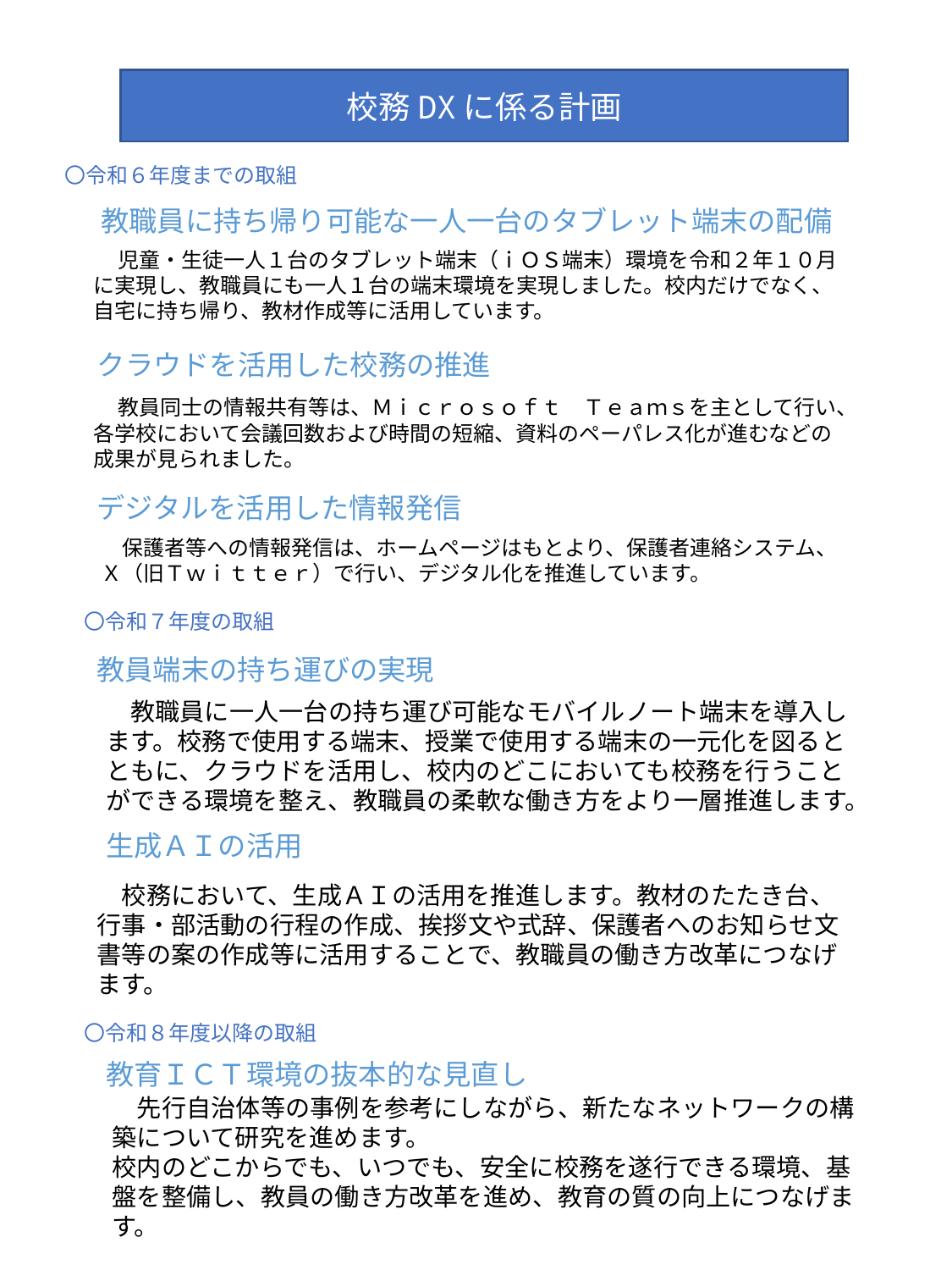

校務DXに係る計画
〇令和６年度までの取組
教職員に持ち帰り可能な一人一台のタブレット端末の配備
　児童・生徒一人１台のタブレット端末（ｉＯＳ端末）環境を令和２年１０月に実現し、教職員にも一人１台の端末環境を実現しました。校内だけでなく、自宅に持ち帰り、教材作成等に活用しています。
クラウドを活用した校務の推進
　教員同士の情報共有等は、Ｍｉｃｒｏｓｏｆｔ　Ｔｅａｍｓを主として行い、各学校において会議回数および時間の短縮、資料のペーパレス化が進むなどの成果が見られました。
デジタルを活用した情報発信
　保護者等への情報発信は、ホームページはもとより、保護者連絡システム、Ｘ（旧Ｔｗｉｔｔｅｒ）で行い、デジタル化を推進しています。

〇令和７年度の取組

教員端末の持ち運びの実現
　教職員に一人一台の持ち運び可能なモバイルノート端末を導入します。校務で使用する端末、授業で使用する端末の一元化を図るとともに、クラウドを活用し、校内のどこにおいても校務を行うことができる環境を整え、教職員の柔軟な働き方をより一層推進します。
生成ＡＩの活用
　校務において、生成ＡＩの活用を推進します。教材のたたき台、行事・部活動の行程の作成、挨拶文や式辞、保護者へのお知らせ文書等の案の作成等に活用することで、教職員の働き方改革につなげます。
〇令和８年度以降の取組
教育ＩＣＴ環境の抜本的な見直し
　先行自治体等の事例を参考にしながら、新たなネットワークの構築について研究を進めます。
校内のどこからでも、いつでも、安全に校務を遂行できる環境、基盤を整備し、教員の働き方改革を進め、教育の質の向上につなげます。